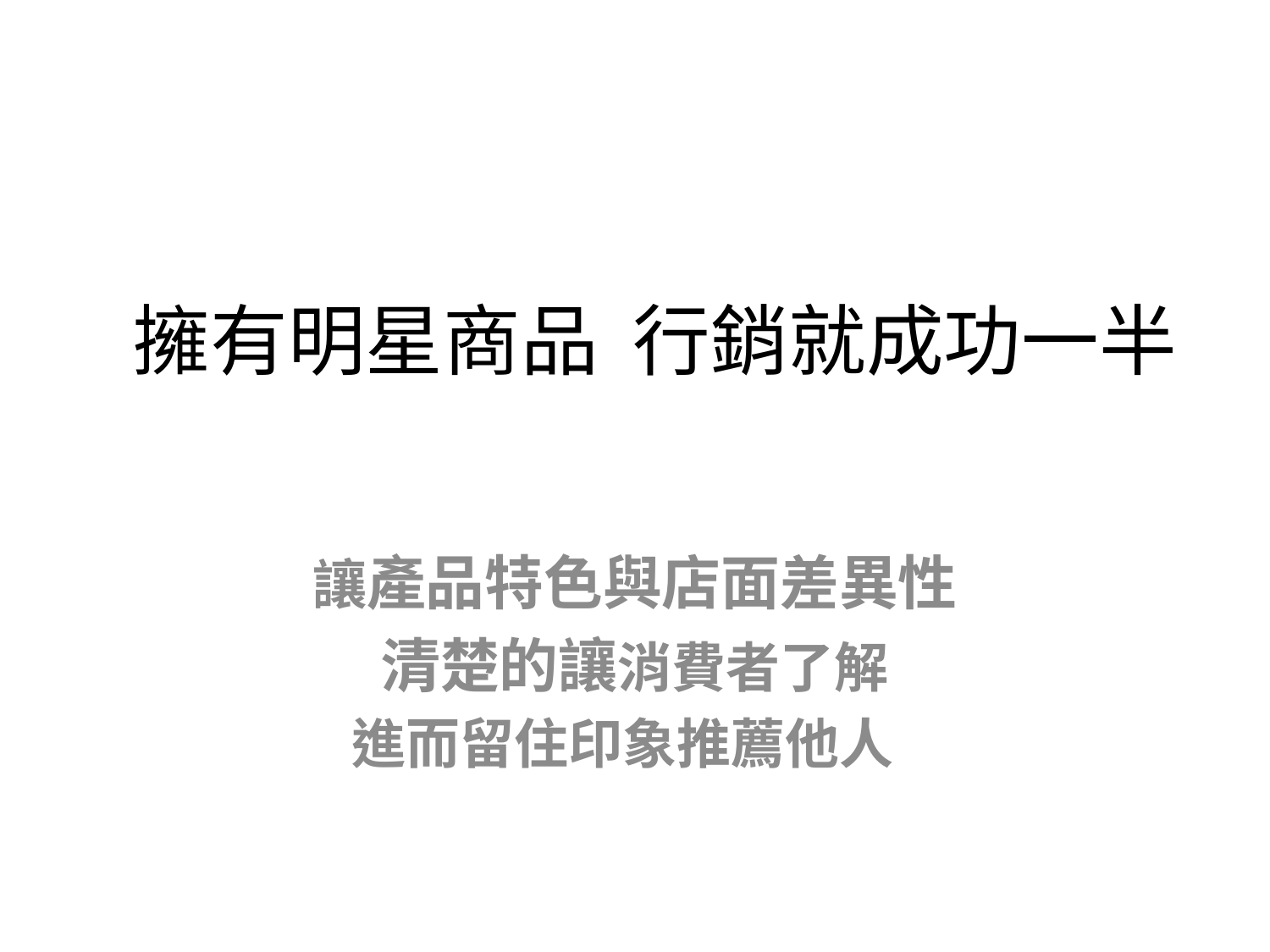

# 擁有明星商品  行銷就成功一半
讓產品特色與店面差異性
清楚的讓消費者了解
進而留住印象推薦他人